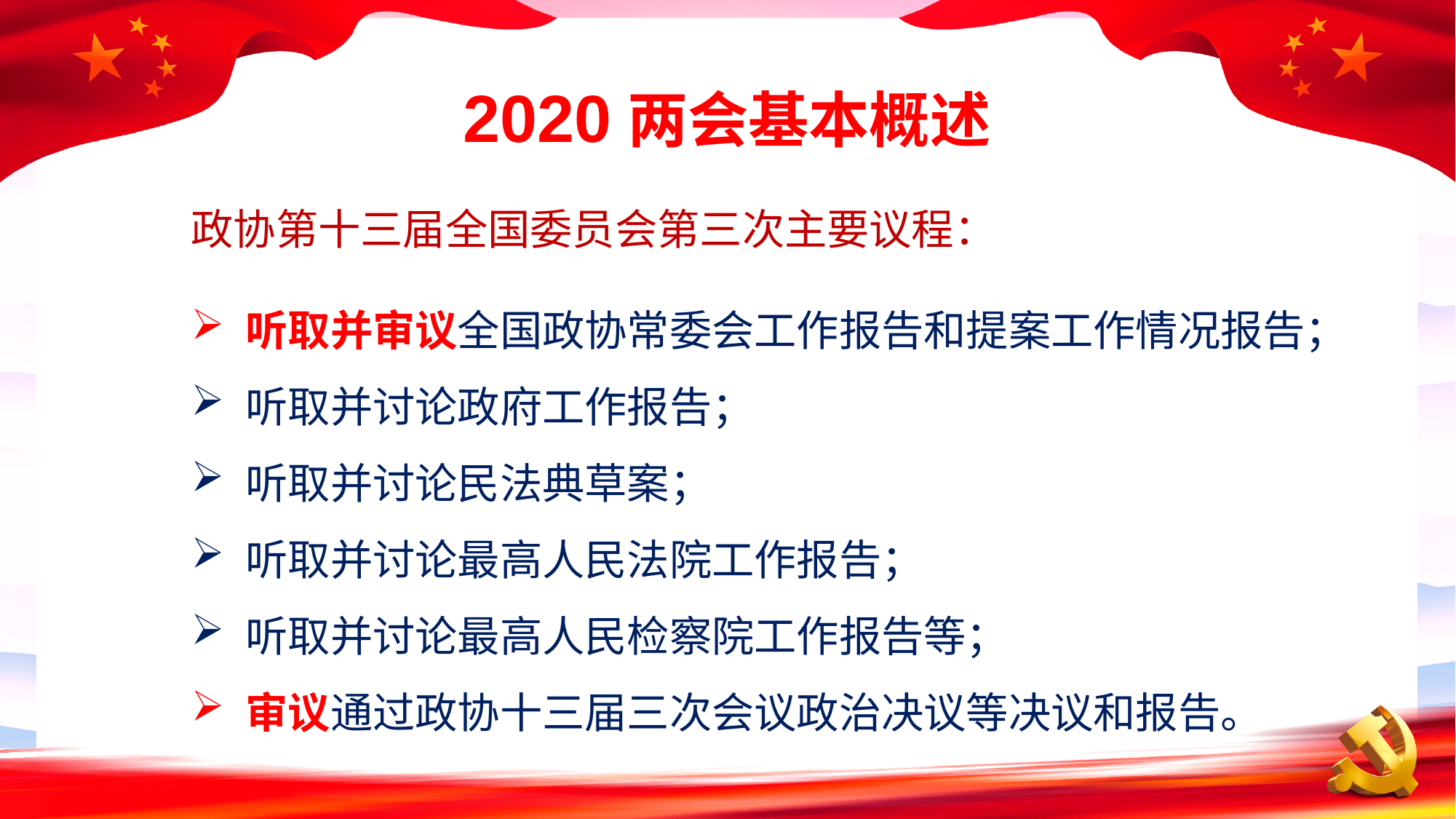

政协第十三届全国委员会第三次主要议程：
听取并审议全国政协常委会工作报告和提案工作情况报告；
听取并讨论政府工作报告；
听取并讨论民法典草案；
听取并讨论最高人民法院工作报告；
听取并讨论最高人民检察院工作报告等；
审议通过政协十三届三次会议政治决议等决议和报告。